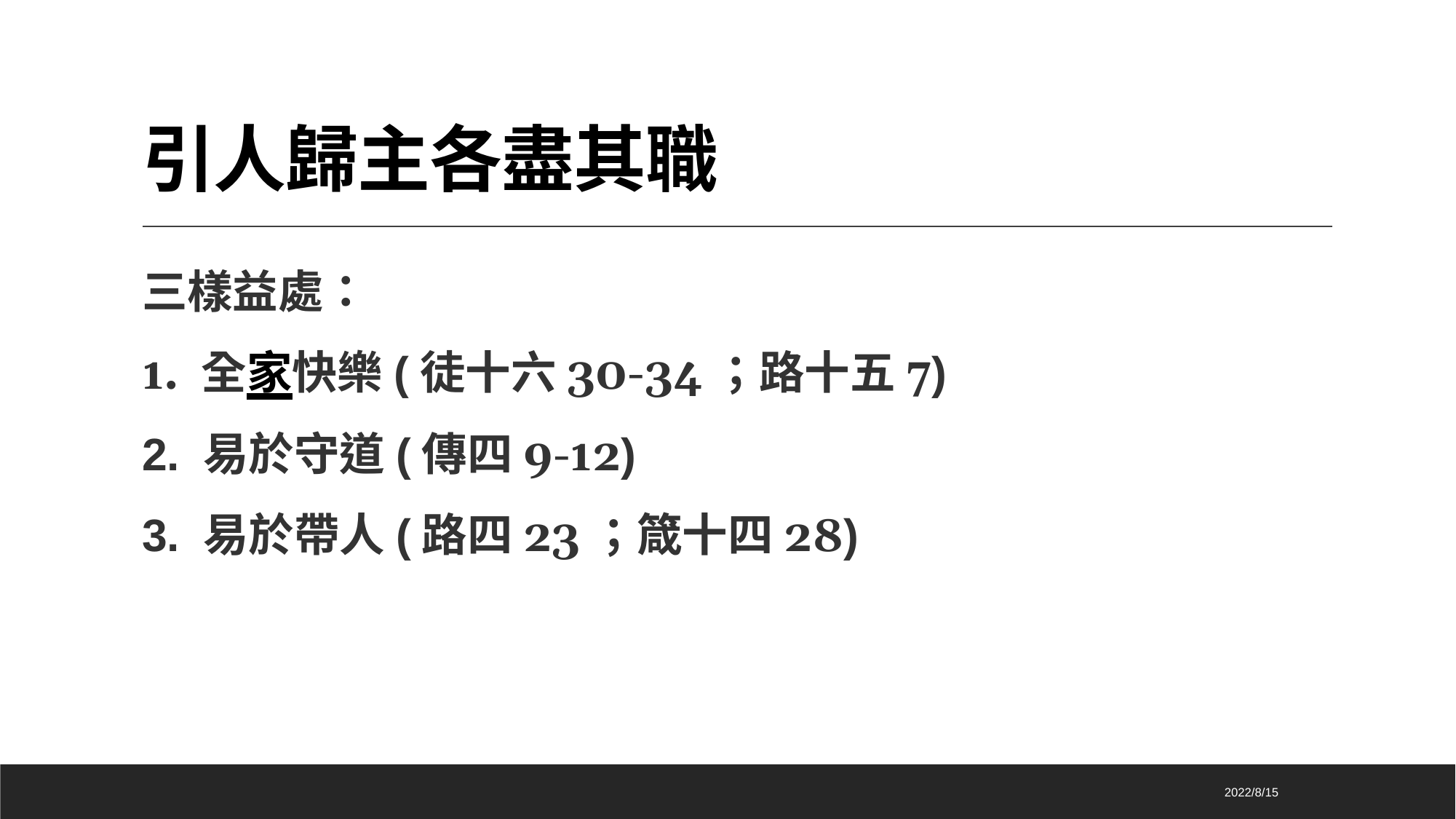

# 引人歸主各盡其職
三樣益處：
1. 全家快樂(徒十六30-34；路十五7)
2. 易於守道(傳四9-12)
3. 易於帶人(路四23；箴十四28)
2022/8/15